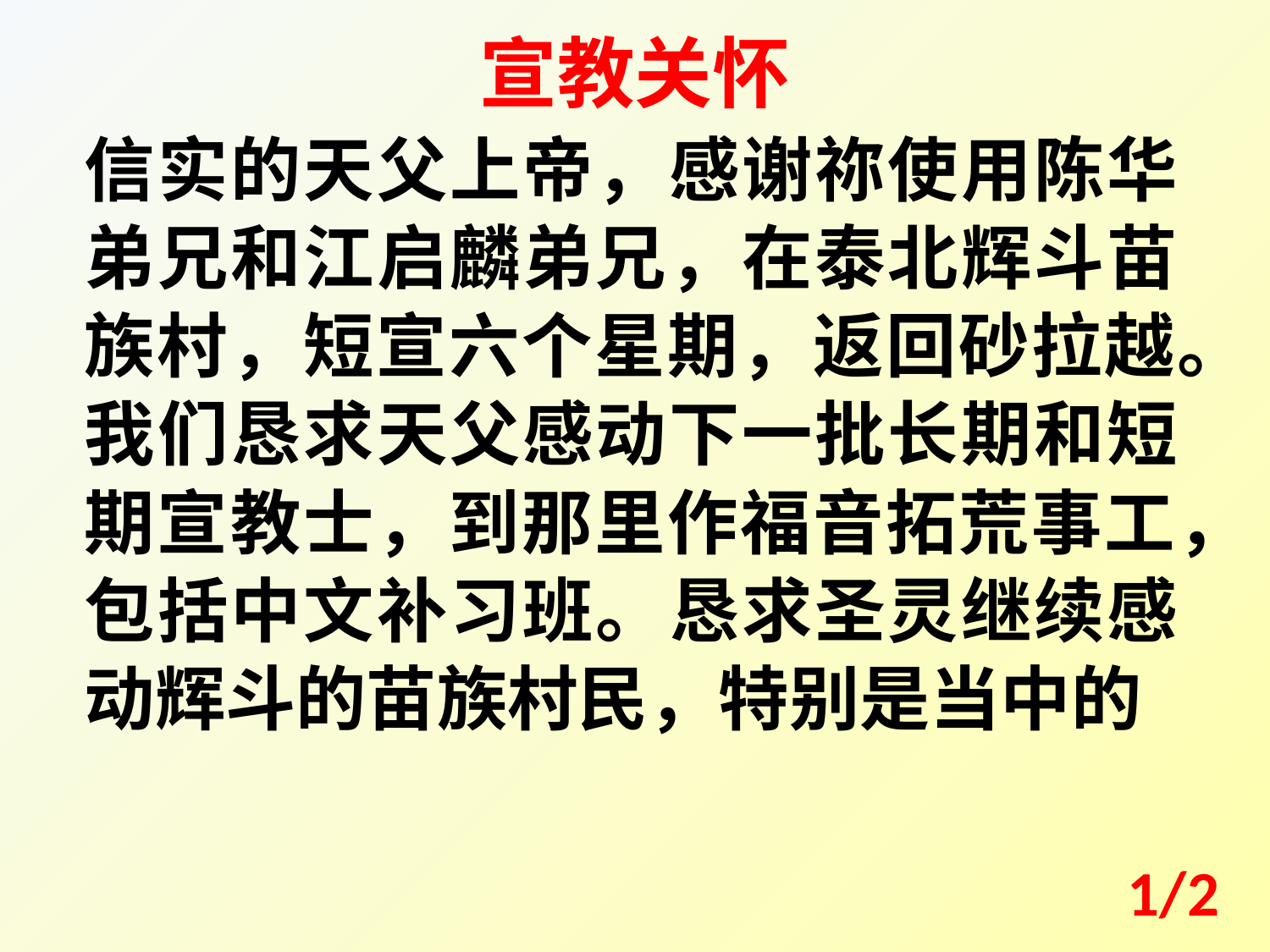

宣教关怀
信实的天父上帝，感谢祢使用陈华弟兄和江启麟弟兄，在泰北辉斗苗族村，短宣六个星期，返回砂拉越。我们恳求天父感动下一批长期和短期宣教士，到那里作福音拓荒事工，包括中文补习班。恳求圣灵继续感动辉斗的苗族村民，特别是当中的
1/2